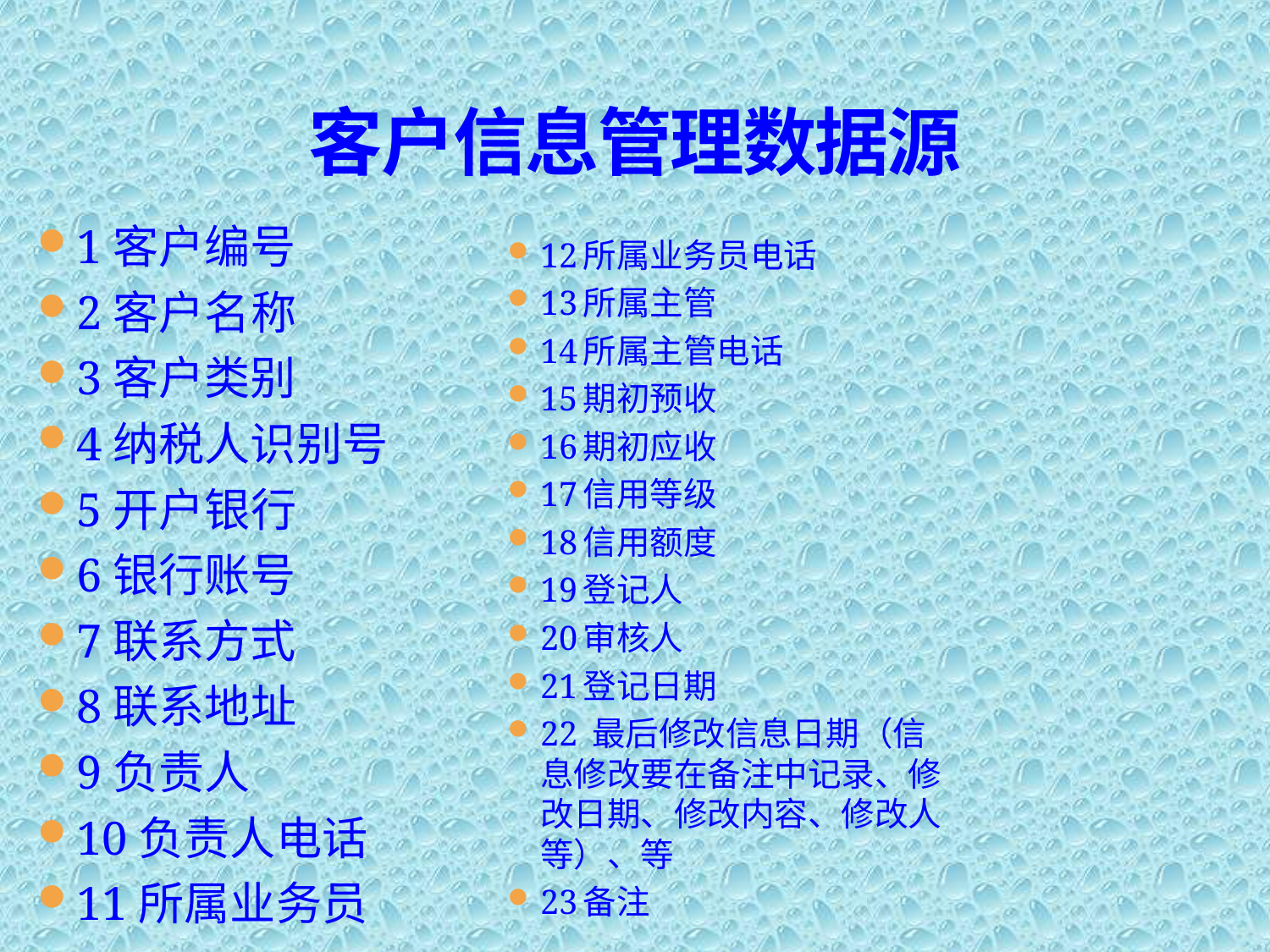

# 客户信息管理数据源
1客户编号
2客户名称
3客户类别
4纳税人识别号
5开户银行
6银行账号
7联系方式
8联系地址
9负责人
10负责人电话
11所属业务员

12所属业务员电话
13所属主管
14所属主管电话
15期初预收
16期初应收
17信用等级
18信用额度
19登记人
20审核人
21登记日期
22 最后修改信息日期（信息修改要在备注中记录、修改日期、修改内容、修改人等）、等
23备注